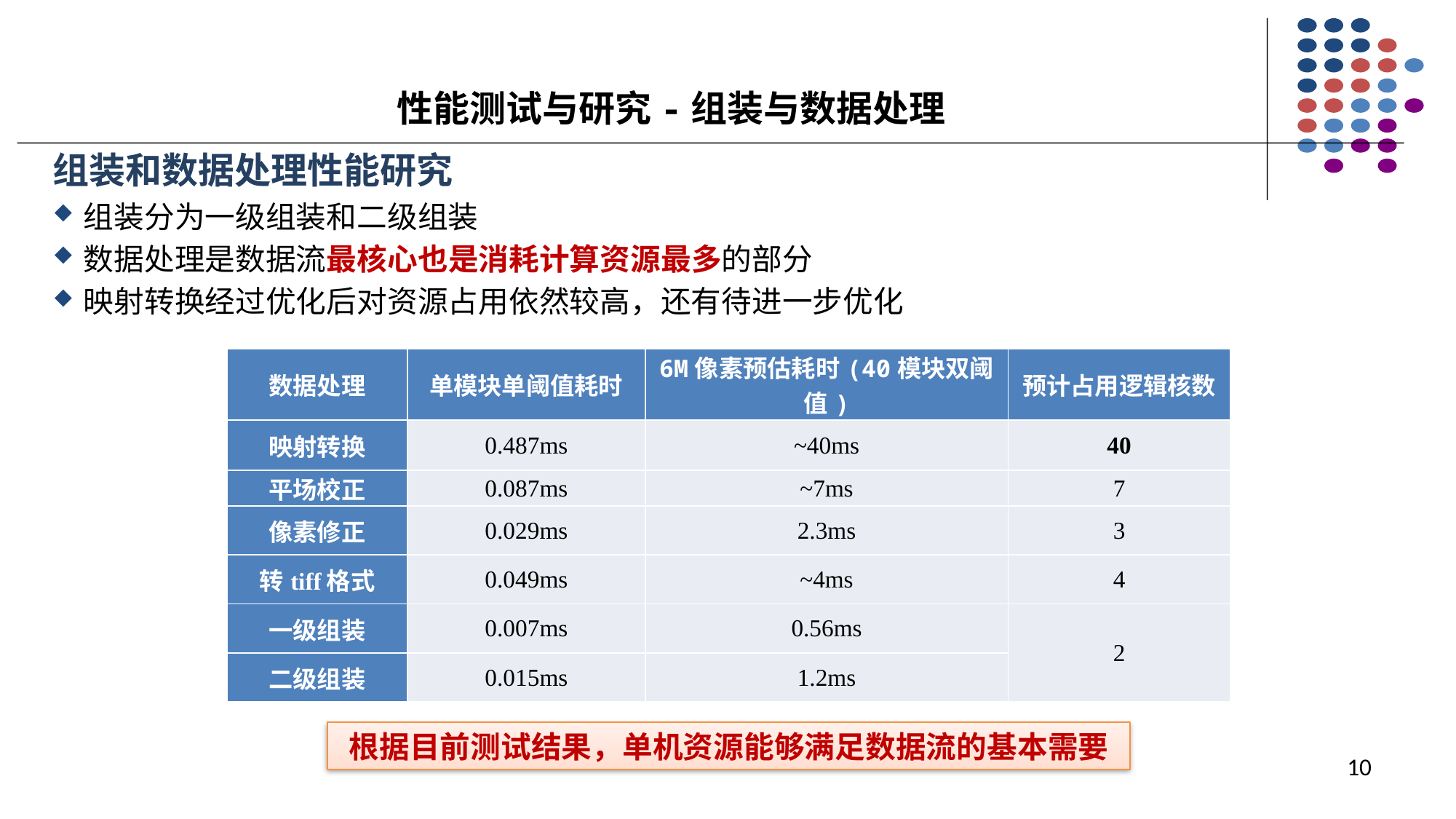

# 性能测试与研究-组装与数据处理
组装和数据处理性能研究
组装分为一级组装和二级组装
数据处理是数据流最核心也是消耗计算资源最多的部分
映射转换经过优化后对资源占用依然较高，还有待进一步优化

| 数据处理 | 单模块单阈值耗时 | 6M像素预估耗时(40模块双阈值) | 预计占用逻辑核数 |
| --- | --- | --- | --- |
| 映射转换 | 0.487ms | ~40ms | 40 |
| 平场校正 | 0.087ms | ~7ms | 7 |
| 像素修正 | 0.029ms | 2.3ms | 3 |
| 转tiff格式 | 0.049ms | ~4ms | 4 |
| 一级组装 | 0.007ms | 0.56ms | 2 |
| 二级组装 | 0.015ms | 1.2ms |  |
根据目前测试结果，单机资源能够满足数据流的基本需要
10